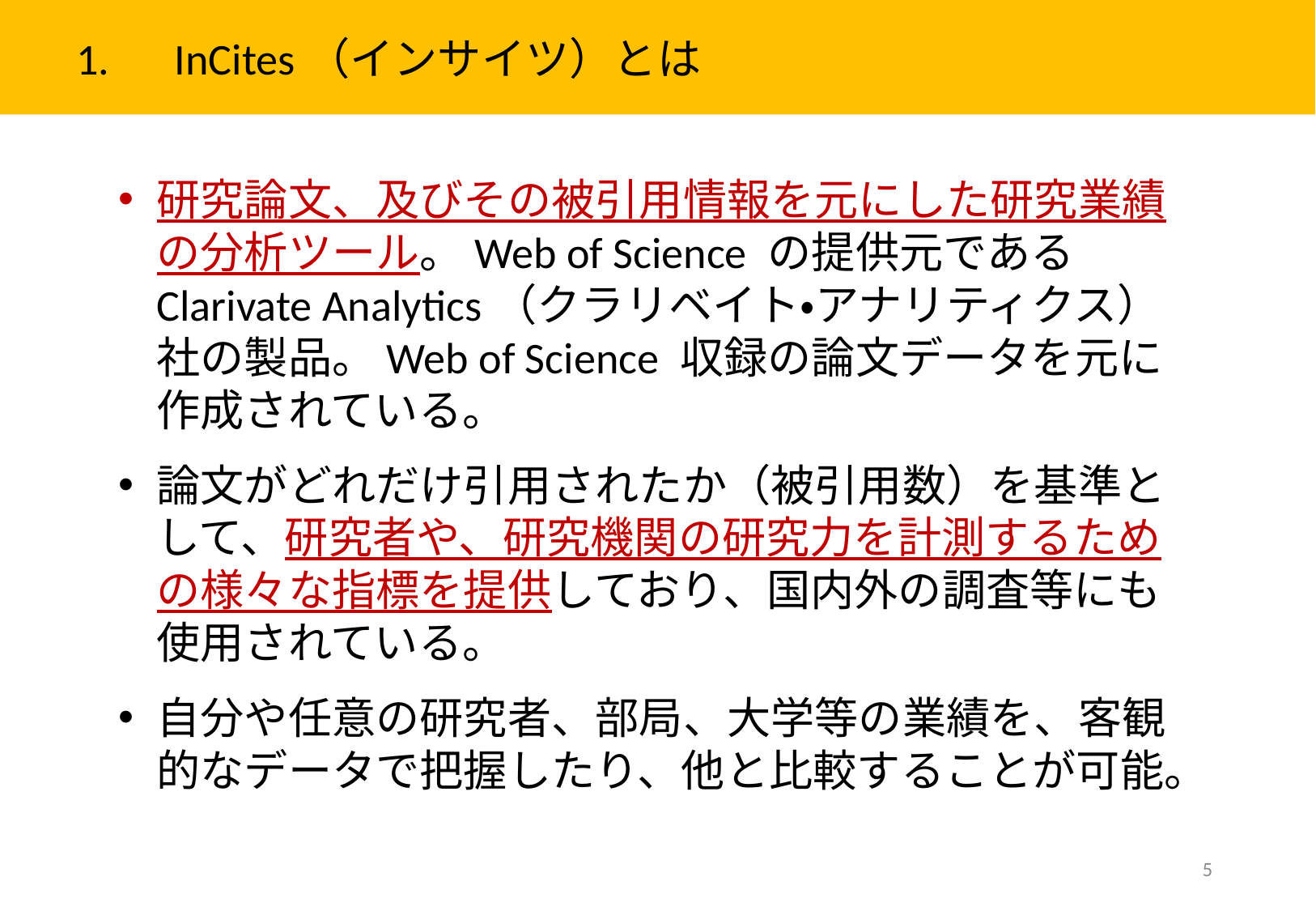

1.　InCites（インサイツ）とは
研究論文、及びその被引用情報を元にした研究業績の分析ツール。Web of Science の提供元である Clarivate Analytics（クラリベイト・アナリティクス）社の製品。Web of Science 収録の論文データを元に作成されている。

論文がどれだけ引用されたか（被引用数）を基準として、研究者や、研究機関の研究力を計測するための様々な指標を提供しており、国内外の調査等にも使用されている。

自分や任意の研究者、部局、大学等の業績を、客観的なデータで把握したり、他と比較することが可能。
5